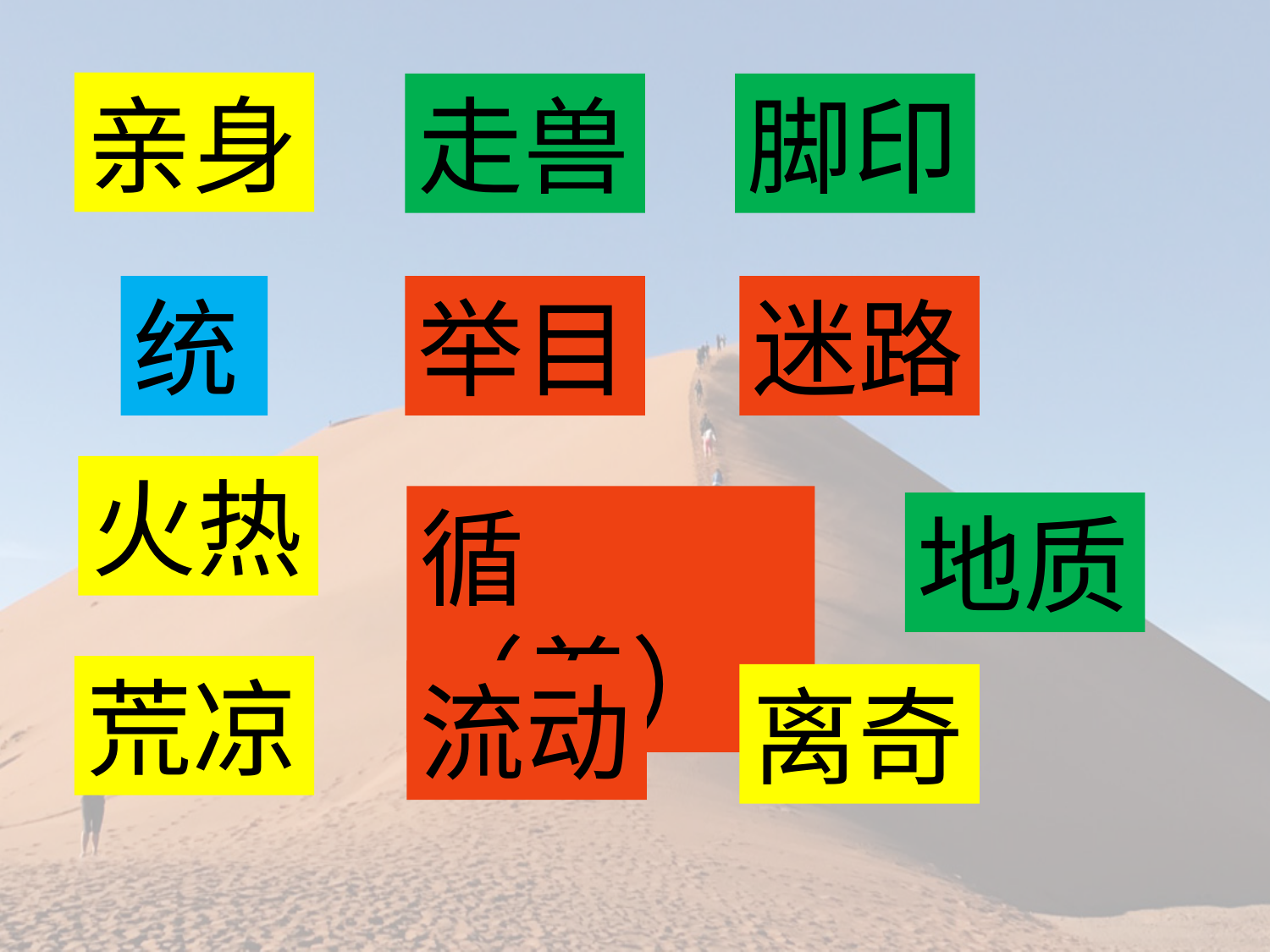

亲身
走兽
脚印
统
举目
迷路
火热
循（着）
地质
荒凉
流动
离奇